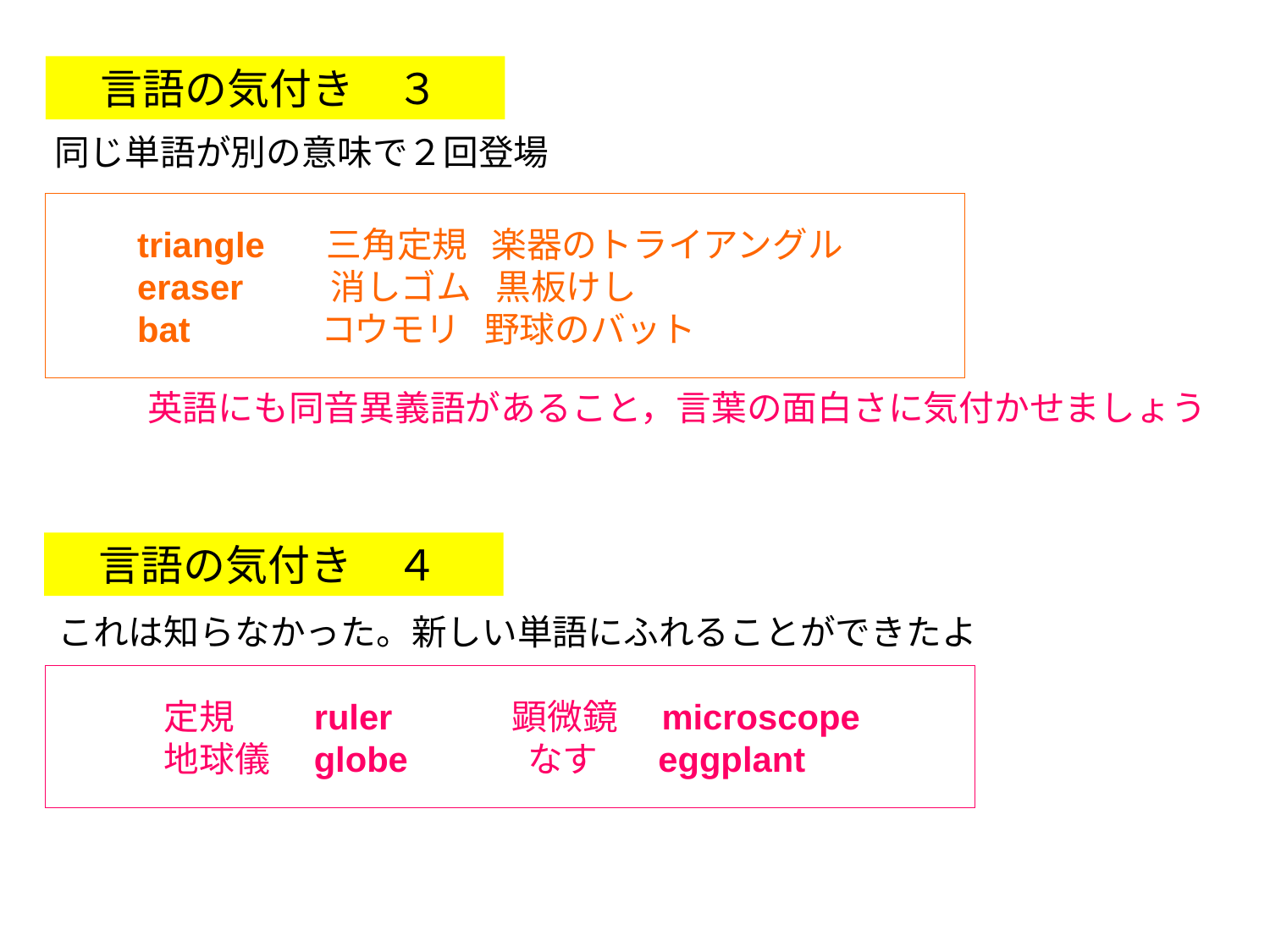

言語の気付き　３
同じ単語が別の意味で２回登場

　　triangle 　 三角定規   楽器のトライアングル
　　eraser　 　消しゴム   黒板けし
　　bat　　  　コウモリ   野球のバット

英語にも同音異義語があること，言葉の面白さに気付かせましょう
　言語の気付き　４
これは知らなかった。新しい単語にふれることができたよ

　　　定規　　ruler　　     顕微鏡　microscope
　　　地球儀　globe　　     なす　  eggplant